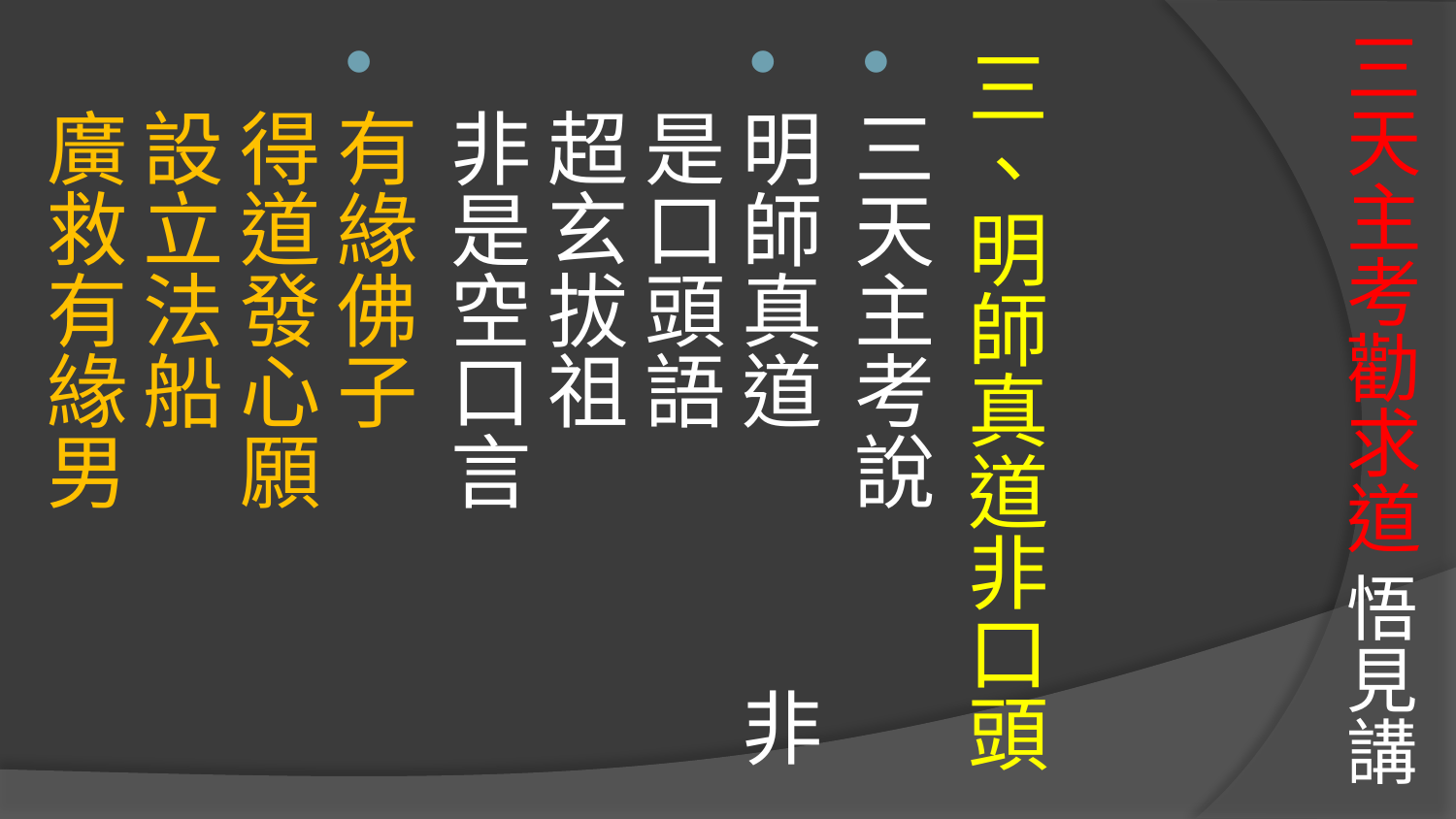

# 三天主考勸求道 悟見講
三、明師真道非口頭
三天主考說
明師真道              非是口頭語
超玄拔祖                   非是空口言
有緣佛子                得道發心願
設立法船                    廣救有緣男